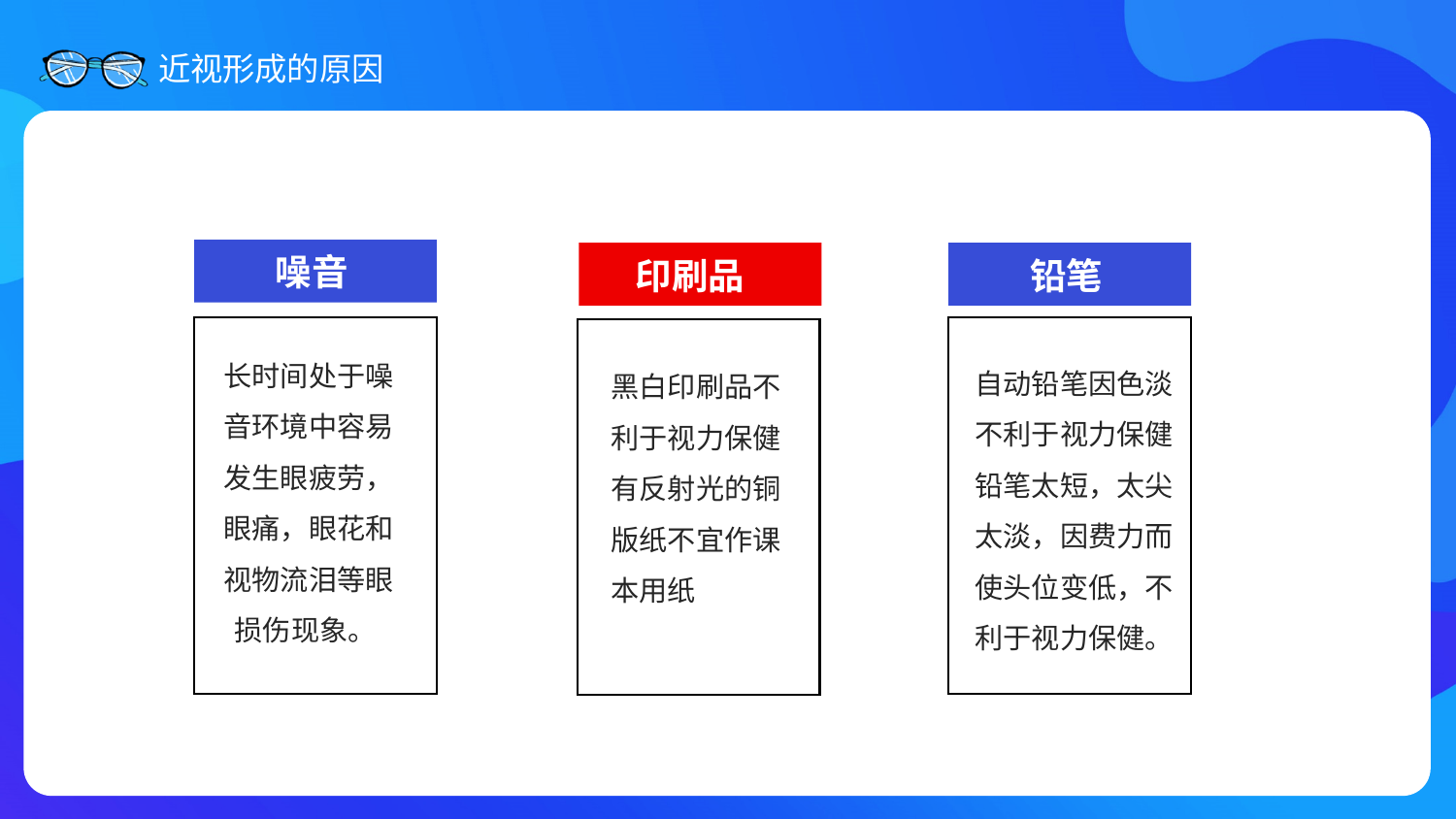

噪音

印刷品
铅笔

长时间处于噪音环境中容易发生眼疲劳，眼痛，眼花和视物流泪等眼损伤现象。
自动铅笔因色淡不利于视力保健
铅笔太短，太尖太淡，因费力而使头位变低，不利于视力保健。
黑白印刷品不利于视力保健
有反射光的铜版纸不宜作课本用纸